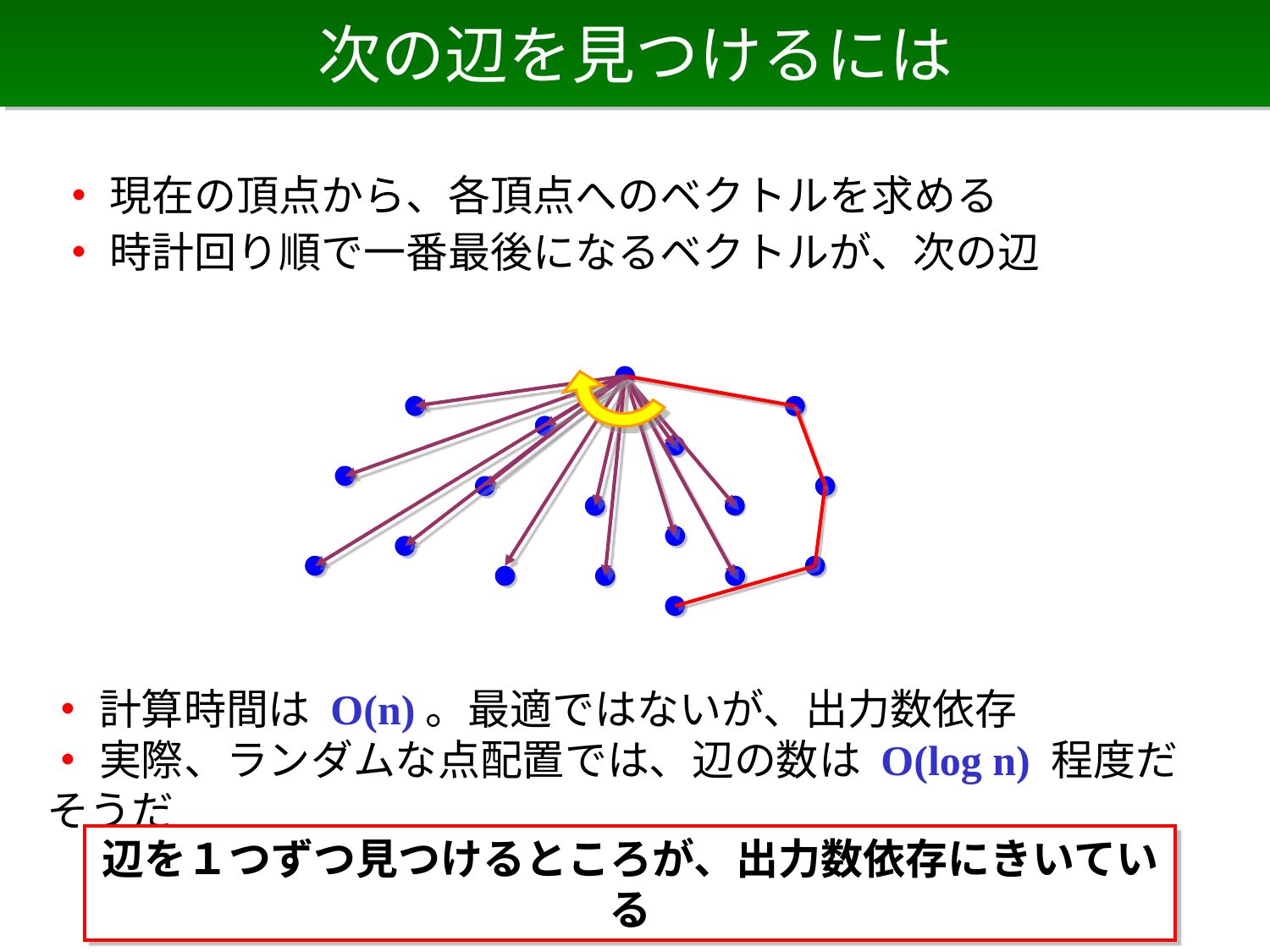

# 次の辺を見つけるには
・ 現在の頂点から、各頂点へのベクトルを求める
・ 時計回り順で一番最後になるベクトルが、次の辺

・ 計算時間は O(n)。最適ではないが、出力数依存
・ 実際、ランダムな点配置では、辺の数は O(log n) 程度だそうだ
辺を１つずつ見つけるところが、出力数依存にきいている